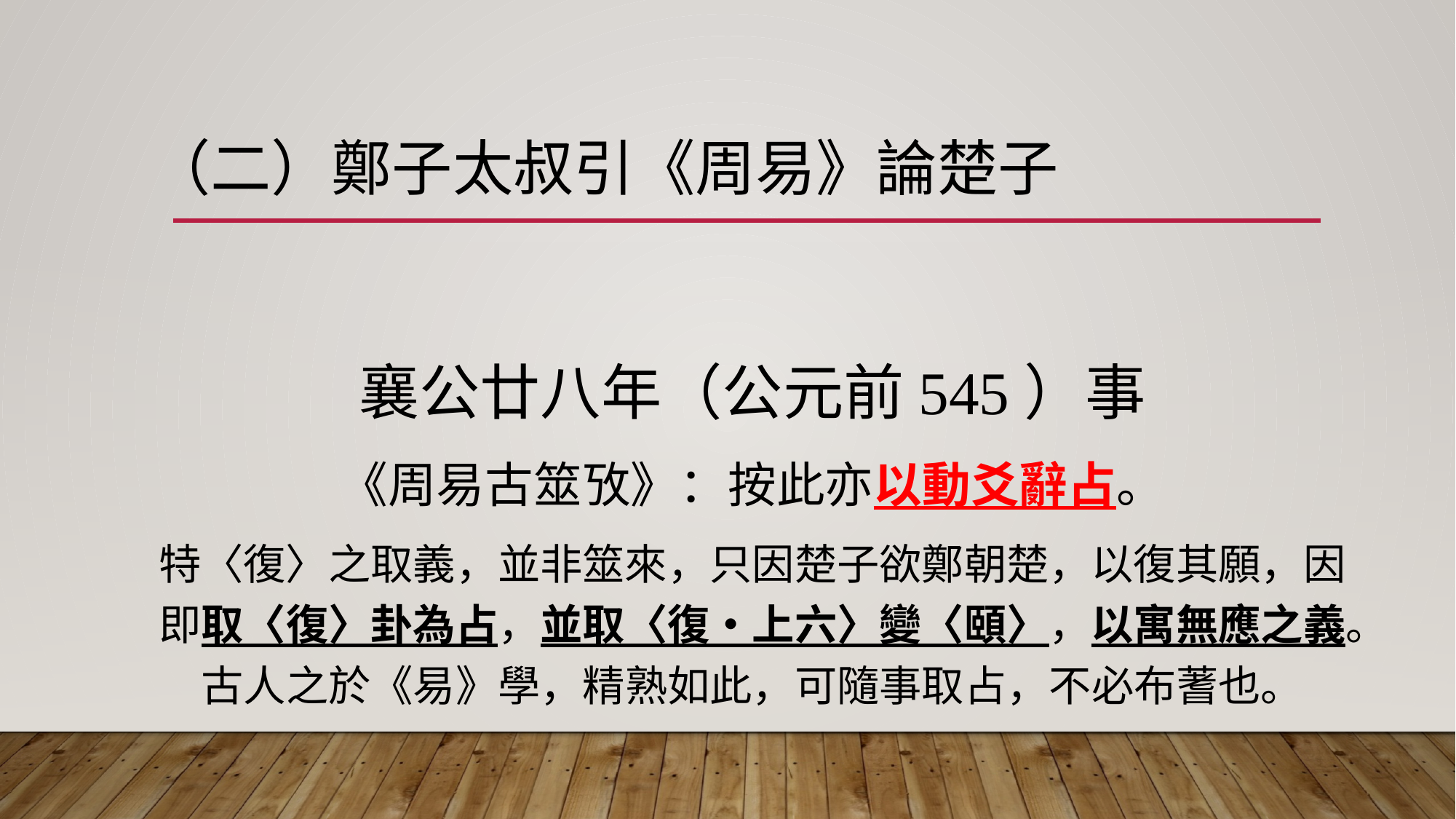

# （二）鄭子太叔引《周易》論楚子

襄公廿八年（公元前545）事
《周易古筮攷》：按此亦以動爻辭占。
特〈復〉之取義，並非筮來，只因楚子欲鄭朝楚，以復其願，因即取〈復〉卦為占，並取〈復•上六〉變〈頤〉，以寓無應之義。古人之於《易》學，精熟如此，可隨事取占，不必布蓍也。